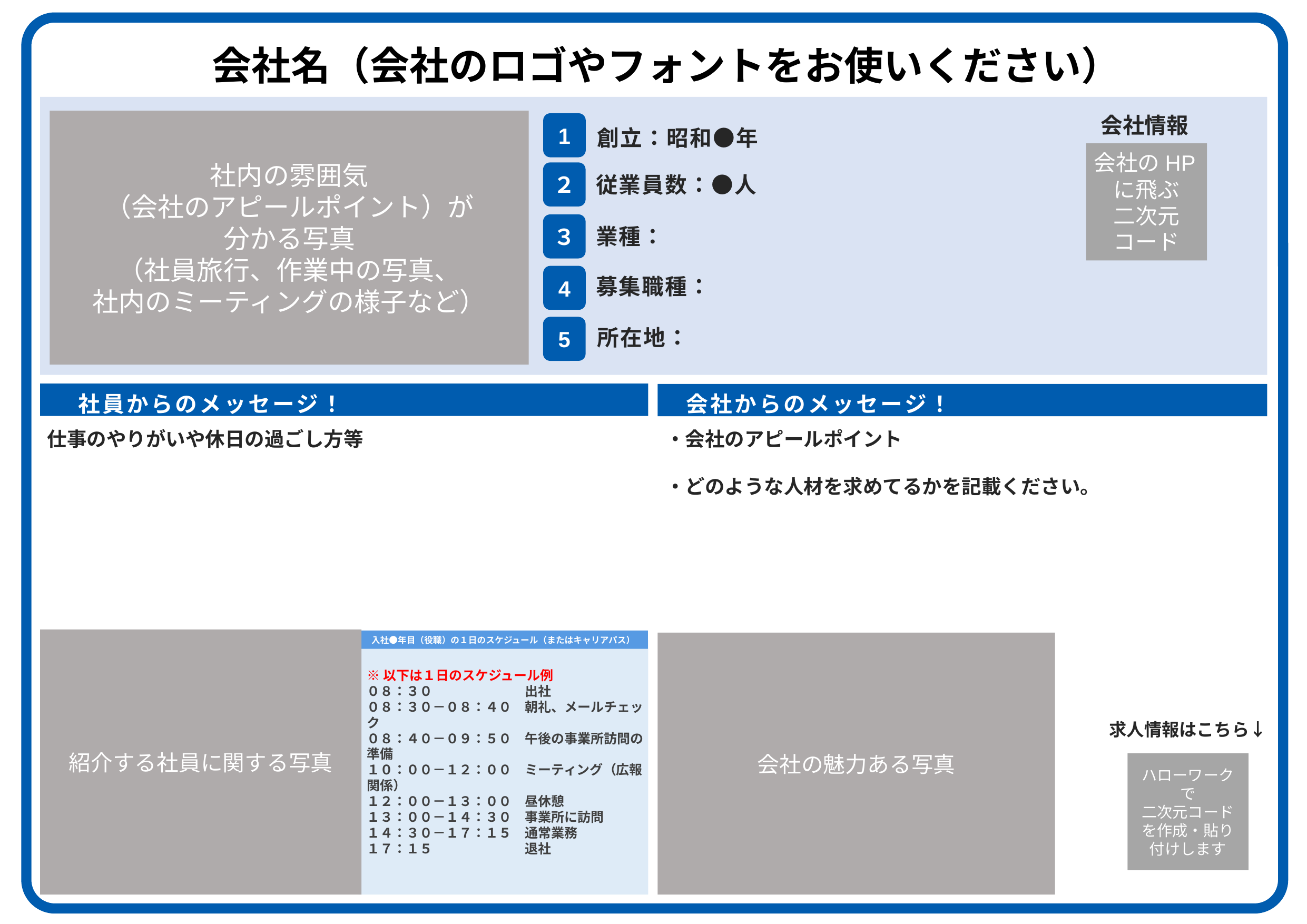

# 会社名（会社のロゴやフォントをお使いください）

会社情報
社内の雰囲気
（会社のアピールポイント）が
分かる写真
（社員旅行、作業中の写真、
社内のミーティングの様子など）
1
創立：昭和●年
会社のHPに飛ぶ
二次元コード
２
従業員数：●人
３
業種：
4
募集職種：
5
所在地：

会社からのメッセージ！
社員からのメッセージ！
・会社のアピールポイント

・どのような人材を求めてるかを記載ください。

仕事のやりがいや休日の過ごし方等

紹介する社員に関する写真
入社●年目（役職）の１日のスケジュール（またはキャリアパス）
会社の魅力ある写真

※以下は１日のスケジュール例
０８：３０　　　　　　　出社
０８：３０－０８：４０　朝礼、メールチェック
０８：４０－０９：５０　午後の事業所訪問の準備
１０：００－１２：００　ミーティング（広報関係）
１２：００－１３：００　昼休憩
１３：００－１４：３０　事業所に訪問
１４：３０－１７：１５　通常業務
１７：１５　　　　　　　退社

求人情報はこちら↓
ハローワークで
二次元コードを作成・貼り付けします